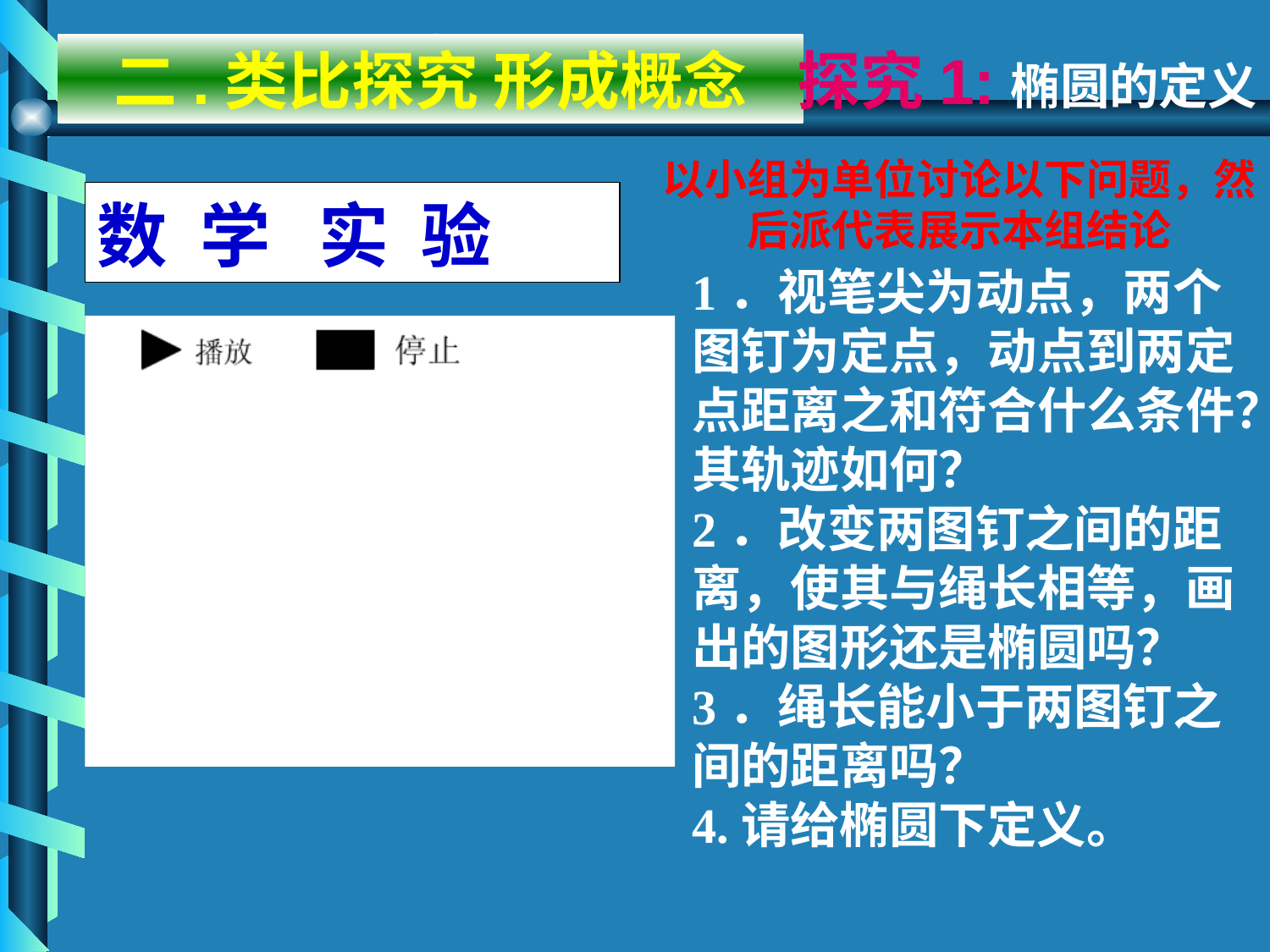

二.类比探究 形成概念
探究1:椭圆的定义
以小组为单位讨论以下问题，然后派代表展示本组结论

数  学   实  验
1．视笔尖为动点，两个图钉为定点，动点到两定点距离之和符合什么条件？其轨迹如何？
2．改变两图钉之间的距离，使其与绳长相等，画出的图形还是椭圆吗？
3．绳长能小于两图钉之间的距离吗？
4.请给椭圆下定义。